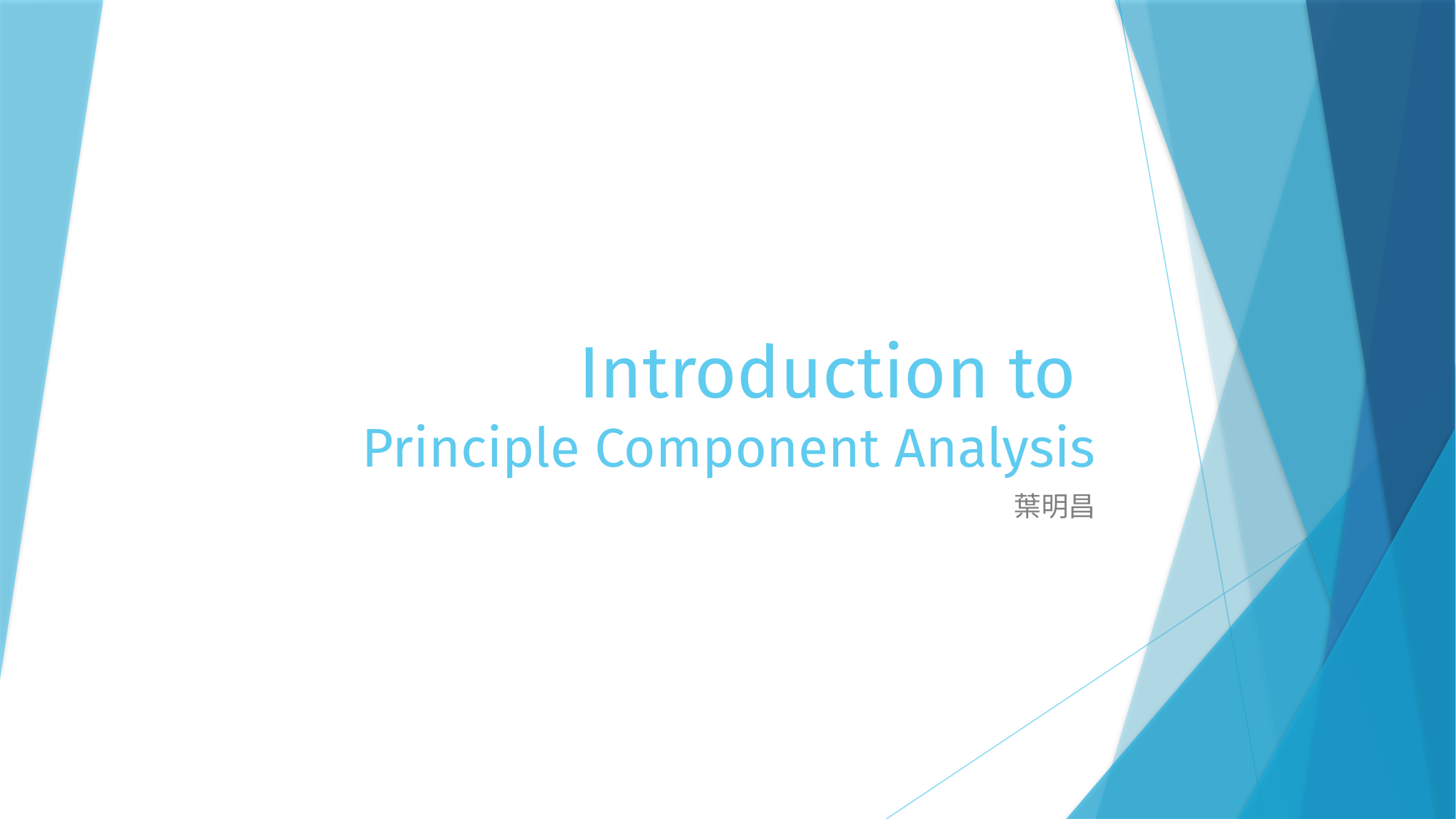

# Introduction to Principle Component Analysis
葉明昌